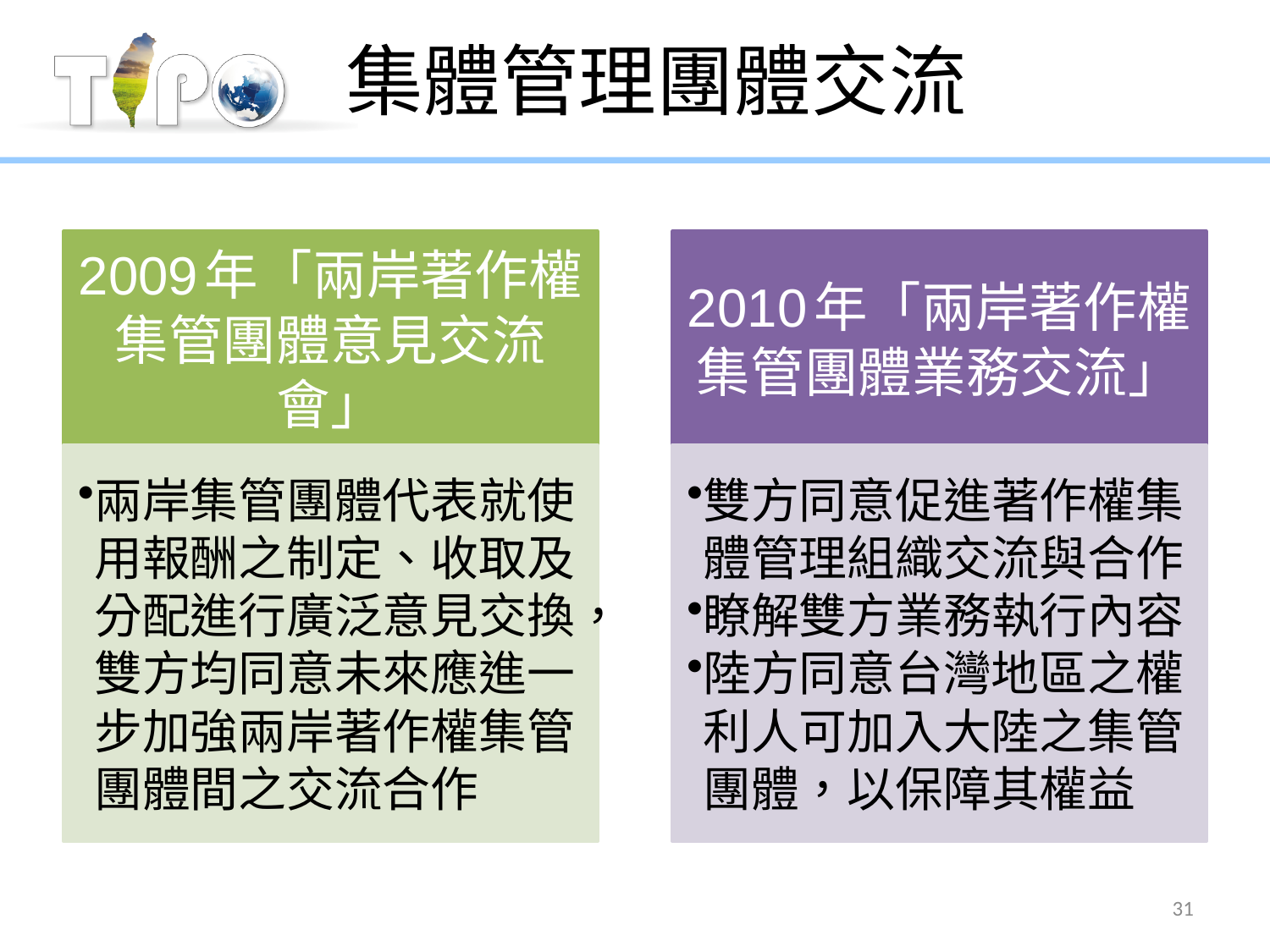

# 集體管理團體交流
2009年「兩岸著作權集管團體意見交流會」
兩岸集管團體代表就使用報酬之制定、收取及分配進行廣泛意見交換，雙方均同意未來應進一步加強兩岸著作權集管團體間之交流合作
2010年「兩岸著作權集管團體業務交流」
雙方同意促進著作權集體管理組織交流與合作
瞭解雙方業務執行內容
陸方同意台灣地區之權利人可加入大陸之集管團體，以保障其權益
31